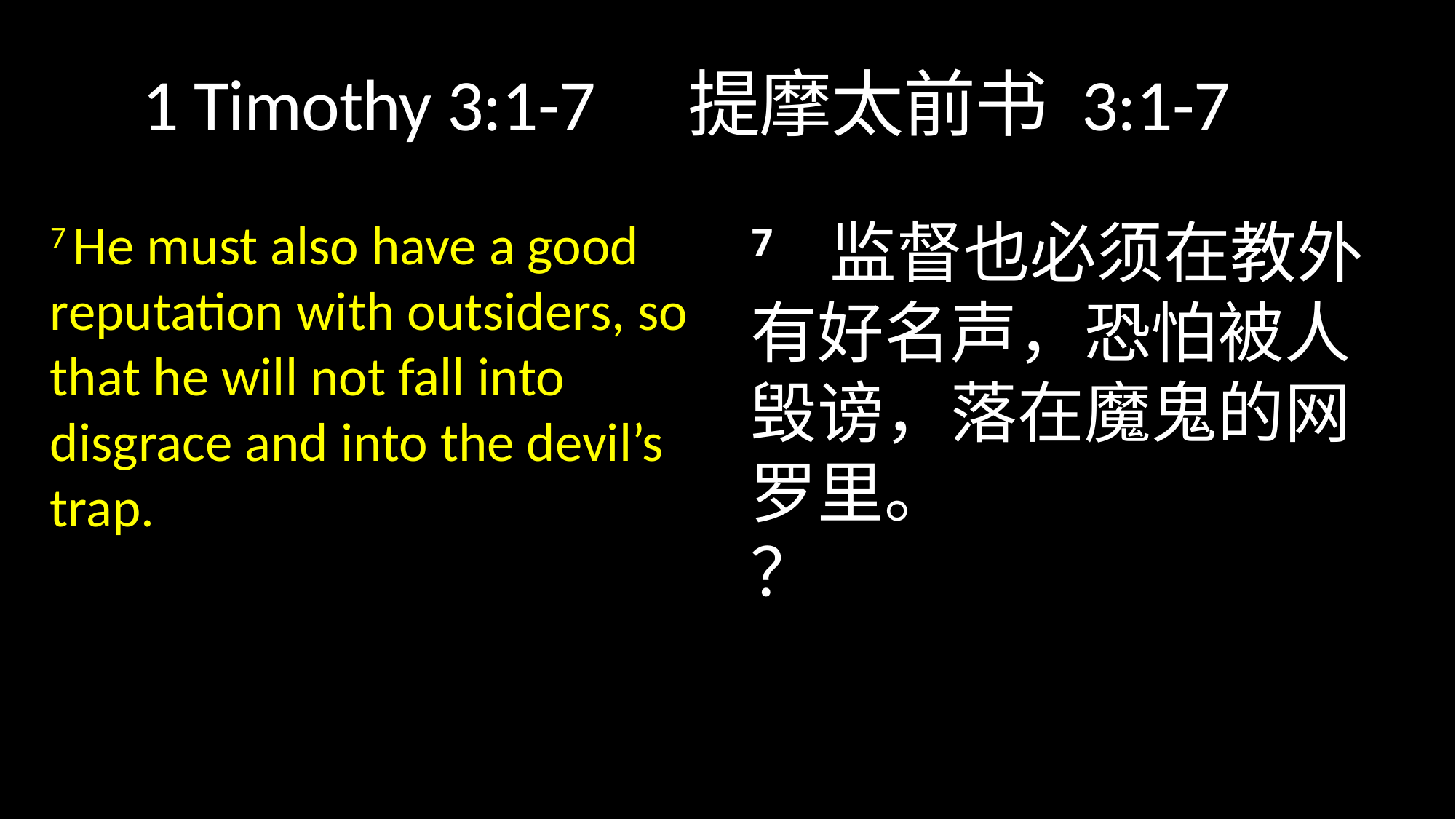

# 1 Timothy 3:1-7	提摩太前书 3:1-7
7 He must also have a good reputation with outsiders, so that he will not fall into disgrace and into the devil’s trap.

7 监督也必须在教外有好名声，恐怕被人毁谤，落在魔鬼的网罗里。
？